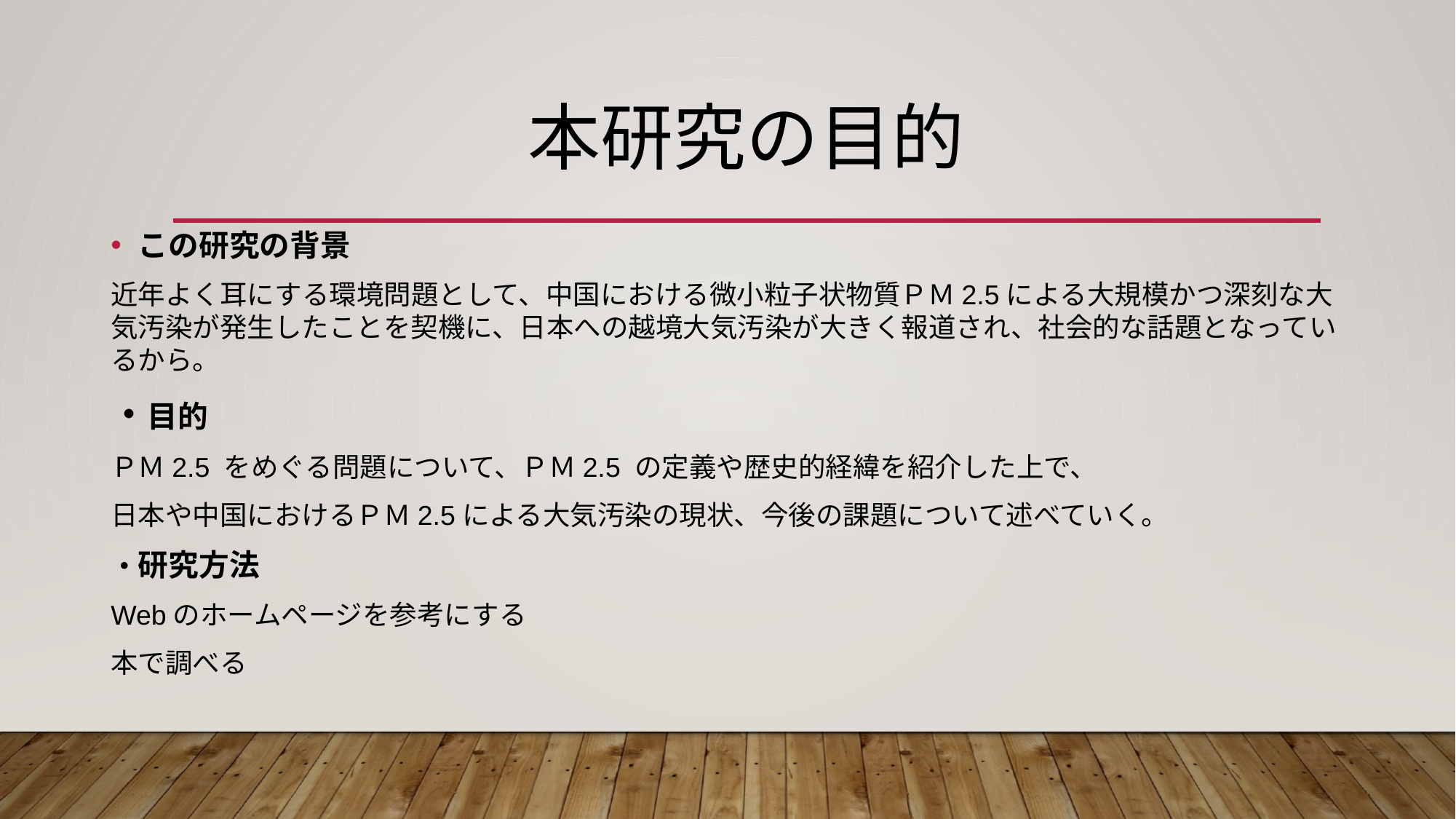

# 本研究の目的
この研究の背景
近年よく耳にする環境問題として、中国における微小粒子状物質ＰＭ2.5による大規模かつ深刻な大気汚染が発生したことを契機に、日本への越境大気汚染が大きく報道され、社会的な話題となっているから。
・目的
ＰＭ2.5 をめぐる問題について、ＰＭ2.5 の定義や歴史的経緯を紹介した上で、
日本や中国におけるＰＭ2.5による大気汚染の現状、今後の課題について述べていく。
・研究方法
Webのホームページを参考にする
本で調べる